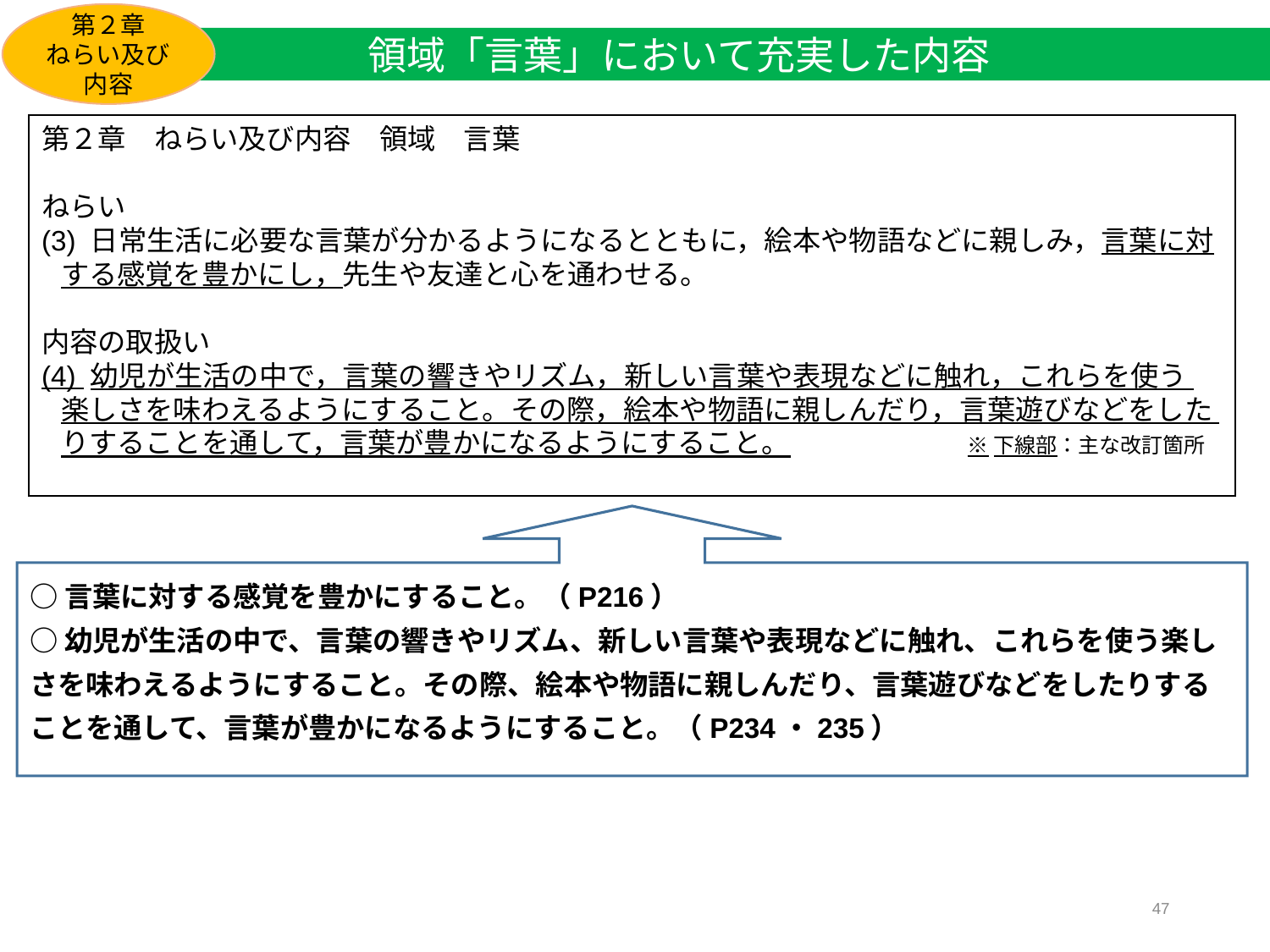

第２章
ねらい及び内容
領域「言葉」において充実した内容
第２章　ねらい及び内容　領域　言葉

ねらい
(3) 日常生活に必要な言葉が分かるようになるとともに，絵本や物語などに親しみ，言葉に対
  する感覚を豊かにし，先生や友達と心を通わせる。

内容の取扱い
(4) 幼児が生活の中で，言葉の響きやリズム，新しい言葉や表現などに触れ，これらを使う
  楽しさを味わえるようにすること。その際，絵本や物語に親しんだり，言葉遊びなどをした
  りすることを通して，言葉が豊かになるようにすること。

※下線部：主な改訂箇所
○言葉に対する感覚を豊かにすること。（P216）
○幼児が生活の中で、言葉の響きやリズム、新しい言葉や表現などに触れ、これらを使う楽しさを味わえるようにすること。その際、絵本や物語に親しんだり、言葉遊びなどをしたりすることを通して、言葉が豊かになるようにすること。（P234・235）

47